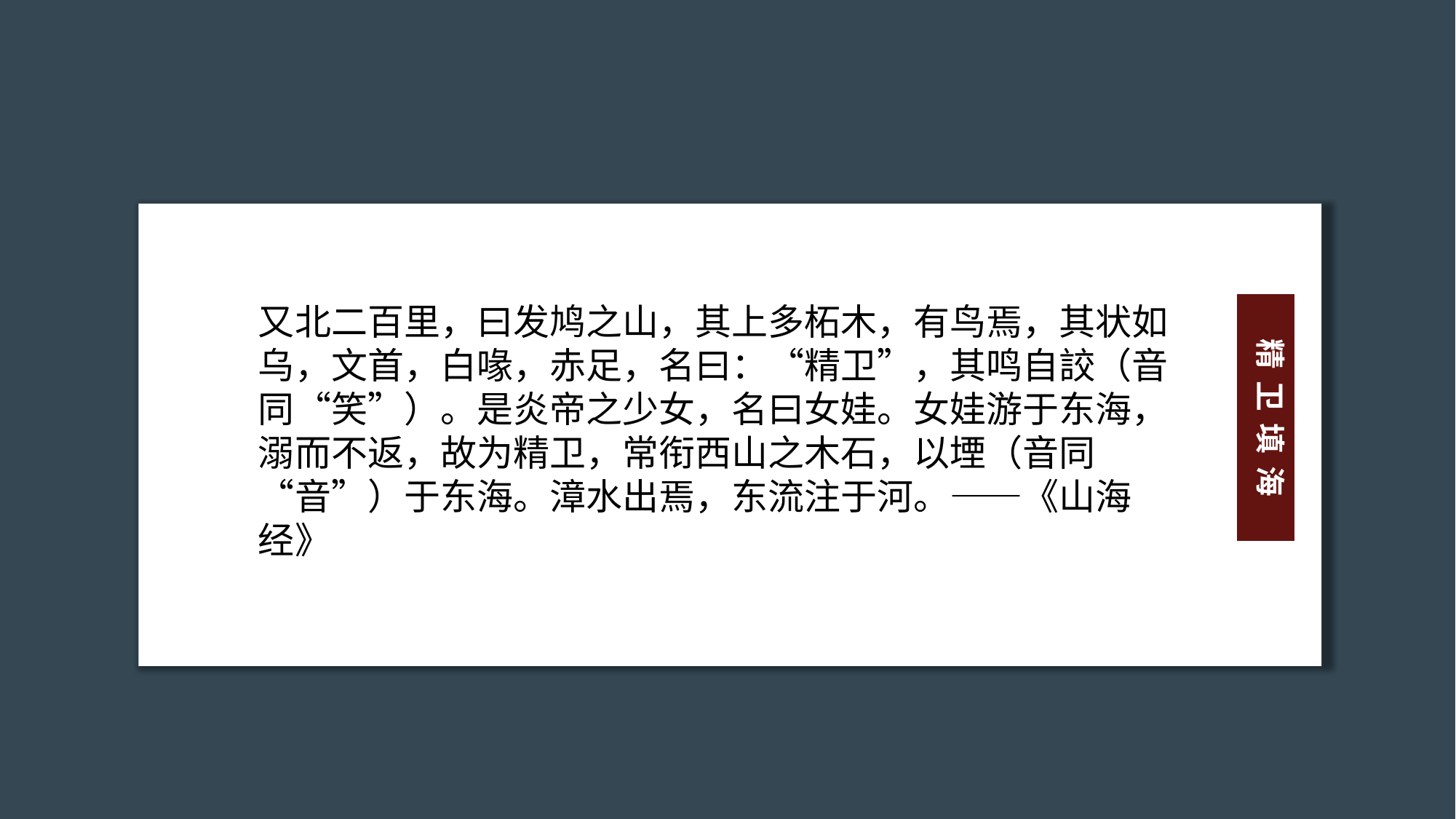

又北二百里，曰发鸠之山，其上多柘木，有鸟焉，其状如乌，文首，白喙，赤足，名曰：“精卫”，其鸣自詨（音同“笑”）。是炎帝之少女，名曰女娃。女娃游于东海，溺而不返，故为精卫，常衔西山之木石，以堙（音同“音”）于东海。漳水出焉，东流注于河。——《山海经》
精卫填海